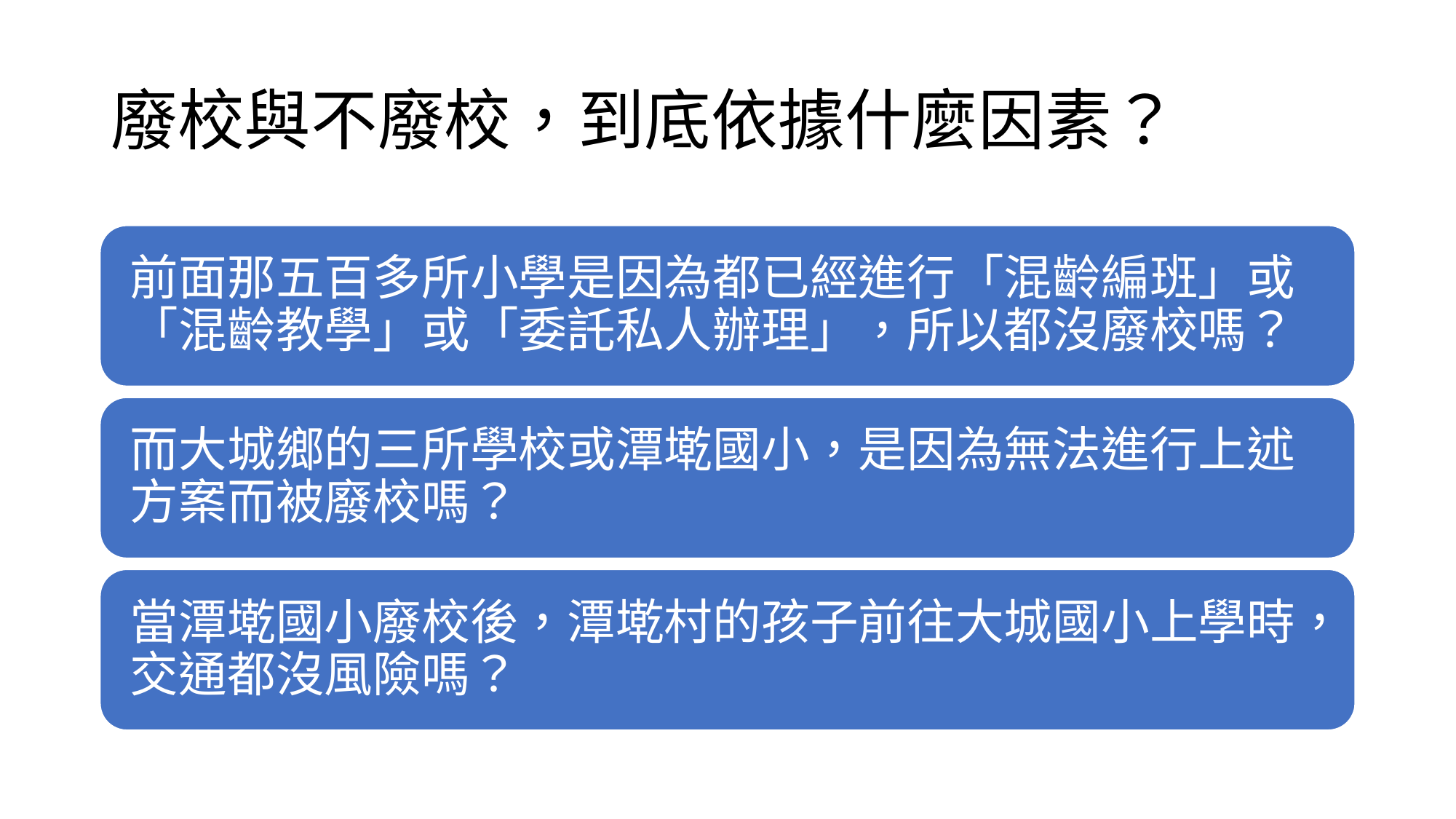

# 廢校與不廢校，到底依據什麼因素？
前面那五百多所小學是因為都已經進行「混齡編班」或「混齡教學」或「委託私人辦理」，所以都沒廢校嗎？
而大城鄉的三所學校或潭墘國小，是因為無法進行上述方案而被廢校嗎？
當潭墘國小廢校後，潭墘村的孩子前往大城國小上學時，交通都沒風險嗎？